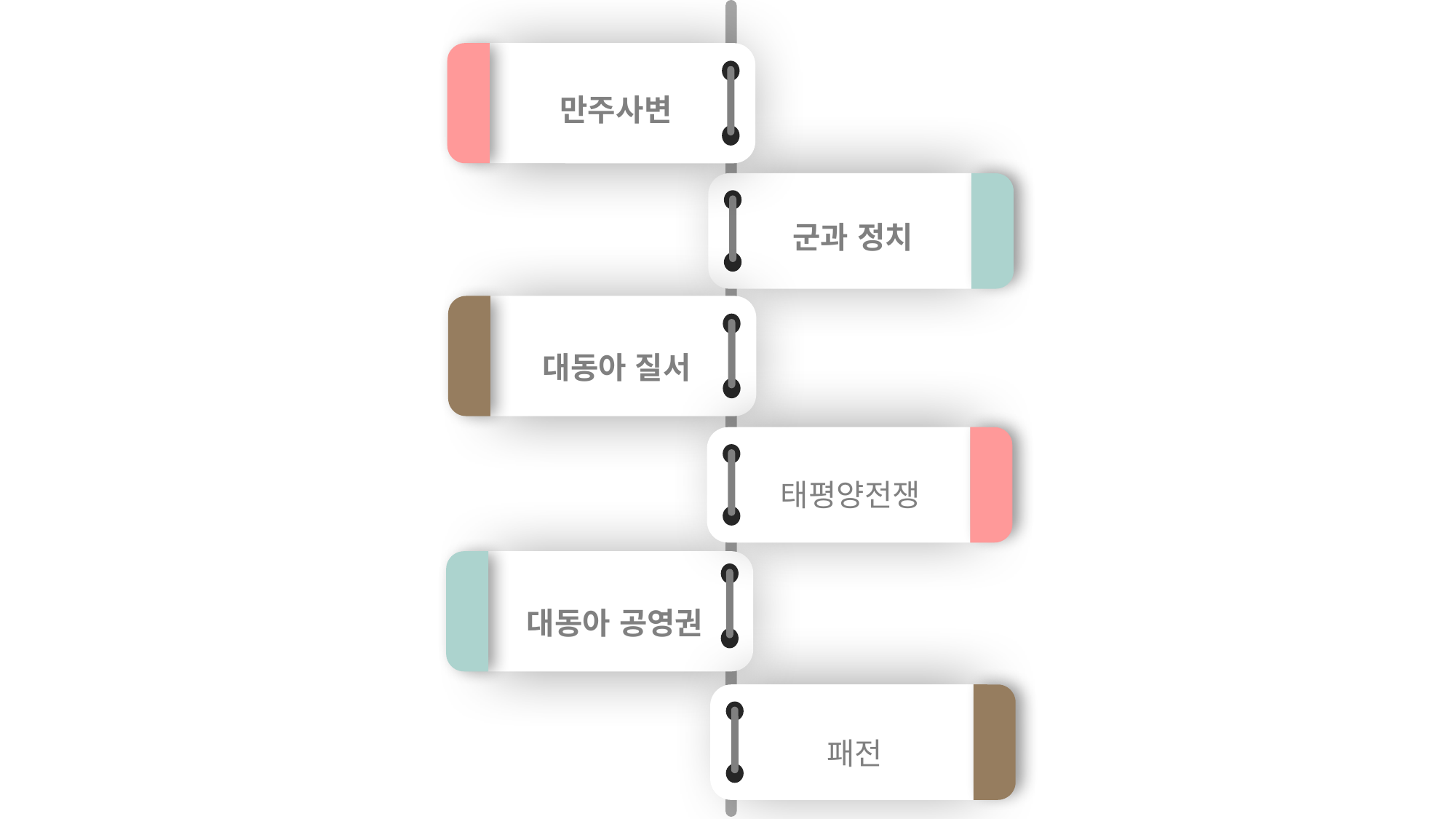

만주사변

군과 정치

대동아 질서

태평양전쟁

대동아 공영권

패전